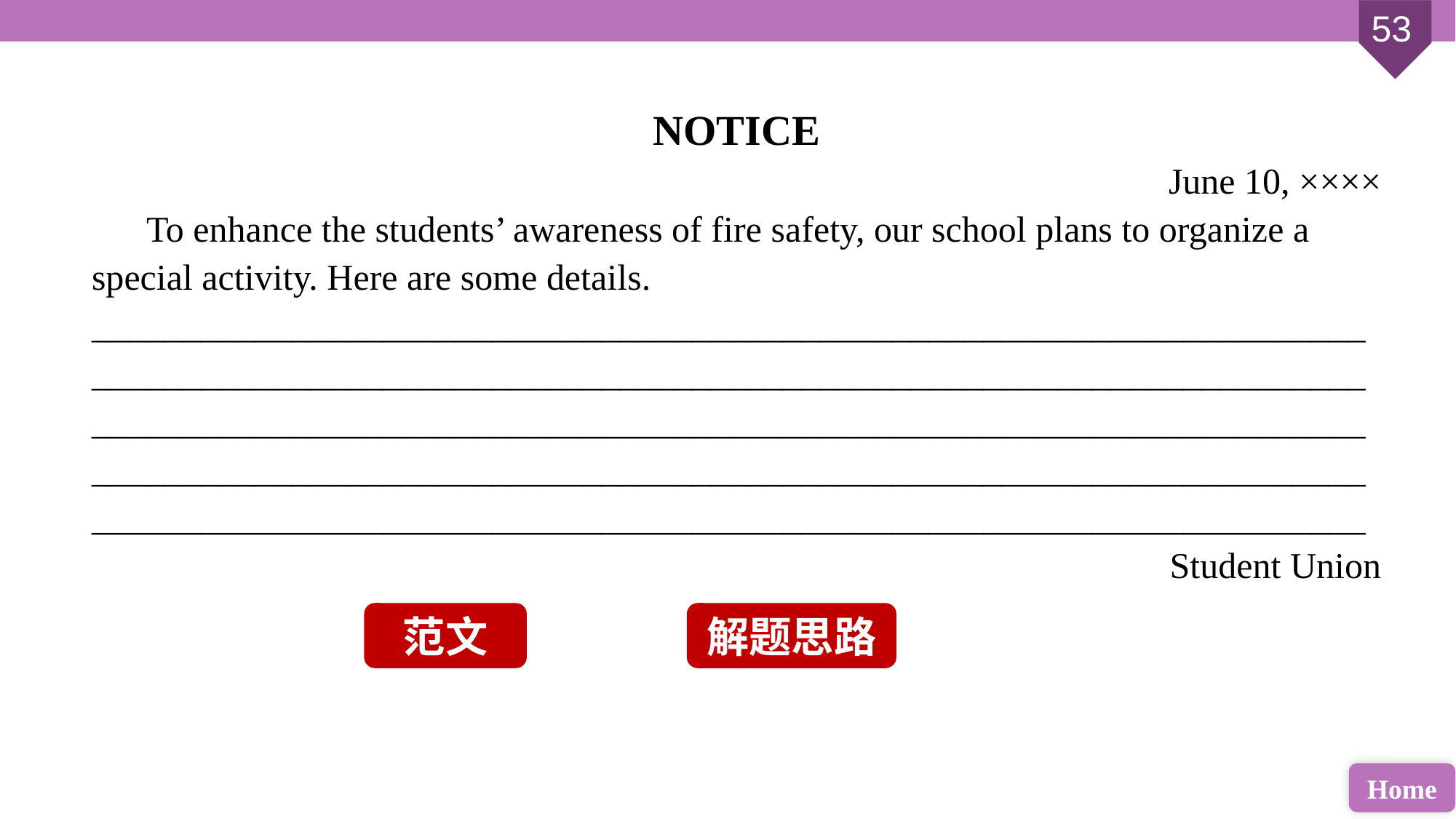

NOTICE
June 10, ××××
      To enhance the students’ awareness of fire safety, our school plans to organize a special activity. Here are some details.
______________________________________________________________________________________________________________________________________________________________________________________________________________________________________________________________________________________________________________________________________________________________
       Student Union
范文
解题思路